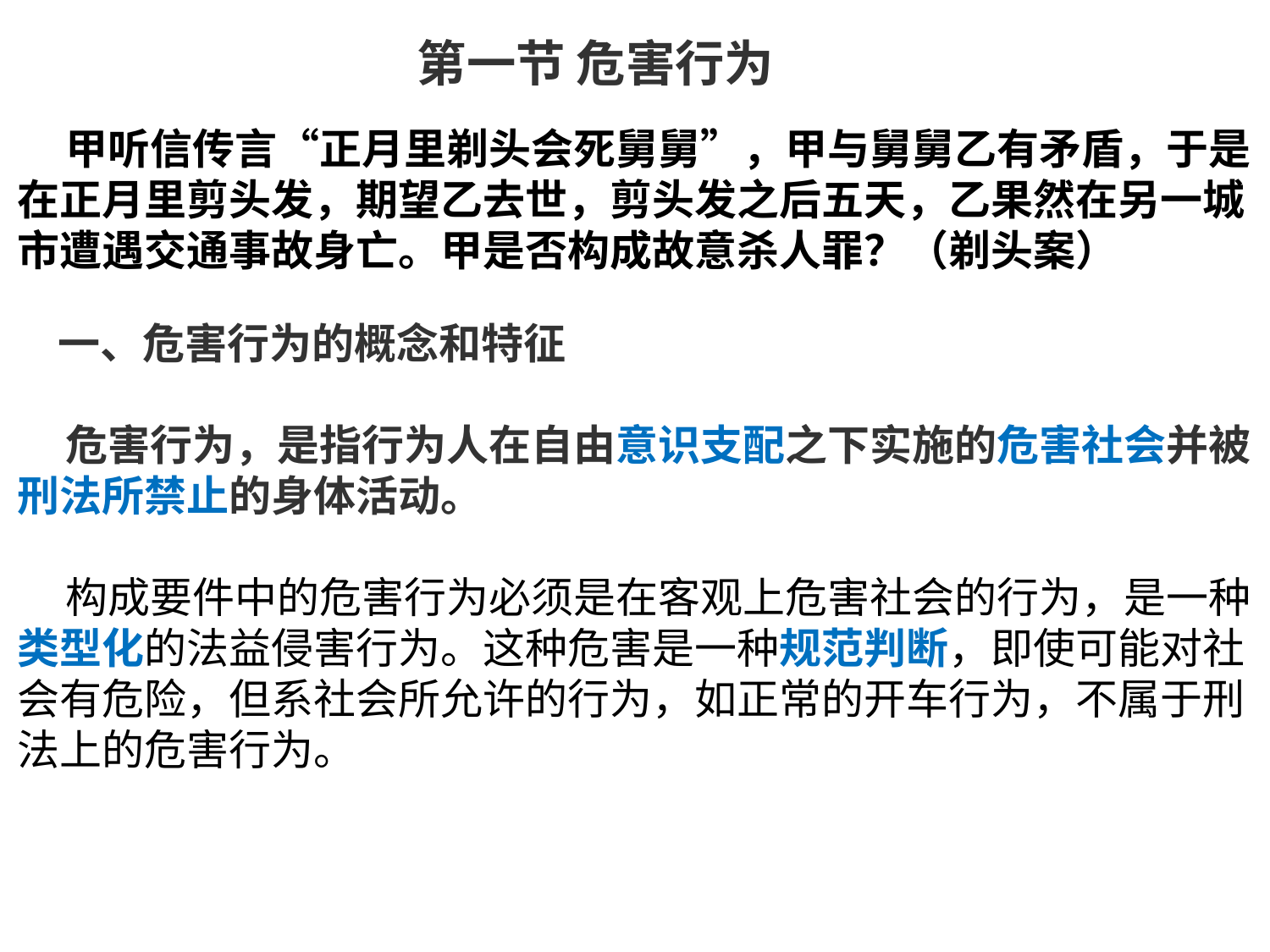

第一节 危害行为
    甲听信传言“正月里剃头会死舅舅”，甲与舅舅乙有矛盾，于是在正月里剪头发，期望乙去世，剪头发之后五天，乙果然在另一城市遭遇交通事故身亡。甲是否构成故意杀人罪？（剃头案）

    一、危害行为的概念和特征

    危害行为，是指行为人在自由意识支配之下实施的危害社会并被刑法所禁止的身体活动。

    构成要件中的危害行为必须是在客观上危害社会的行为，是一种类型化的法益侵害行为。这种危害是一种规范判断，即使可能对社会有危险，但系社会所允许的行为，如正常的开车行为，不属于刑法上的危害行为。